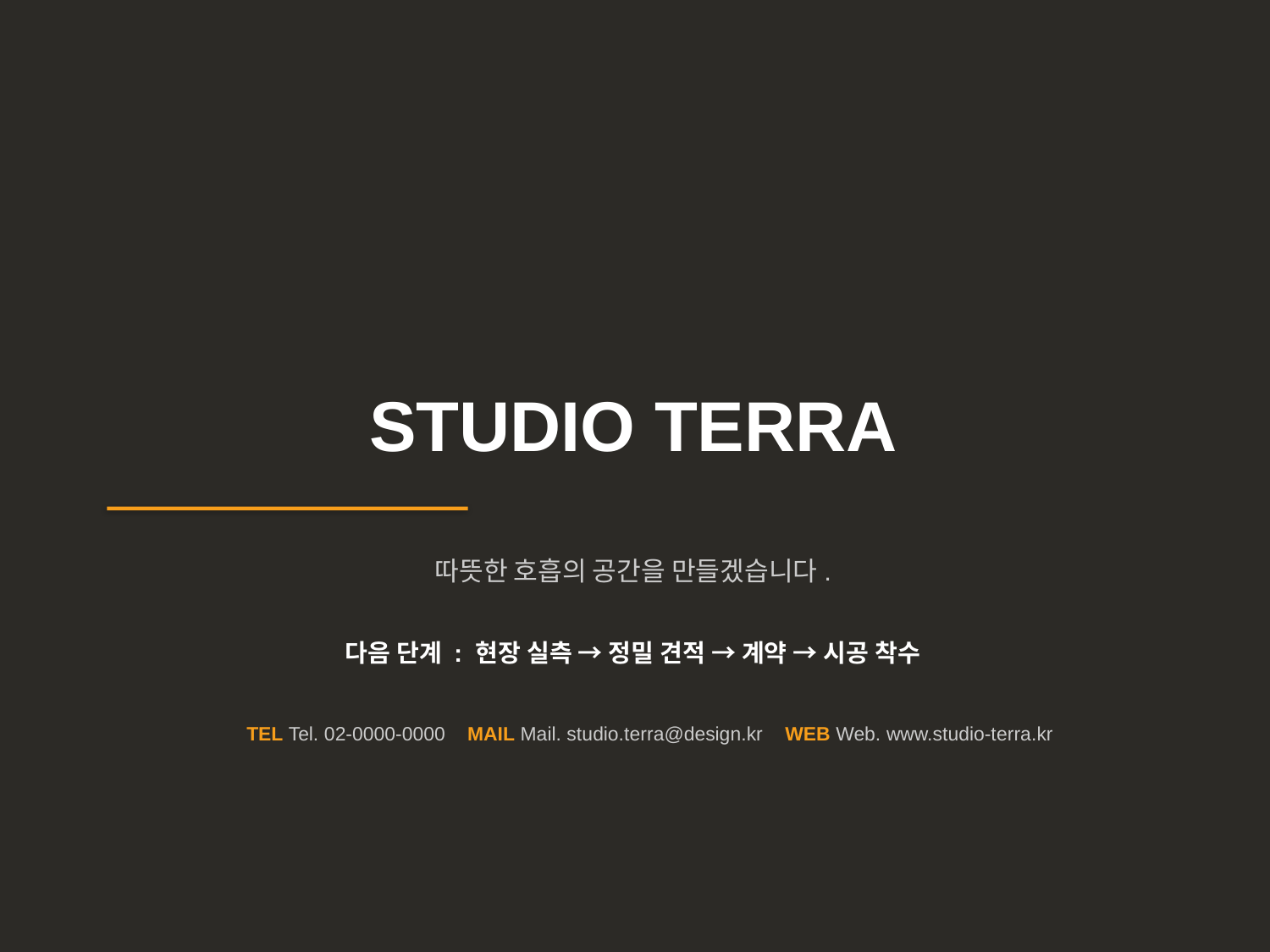

STUDIO TERRA

따뜻한 호흡의 공간을 만들겠습니다.
다음 단계 : 현장 실측 → 정밀 견적 → 계약 → 시공 착수
TEL Tel. 02-0000-0000    MAIL Mail. studio.terra@design.kr    WEB Web. www.studio-terra.kr